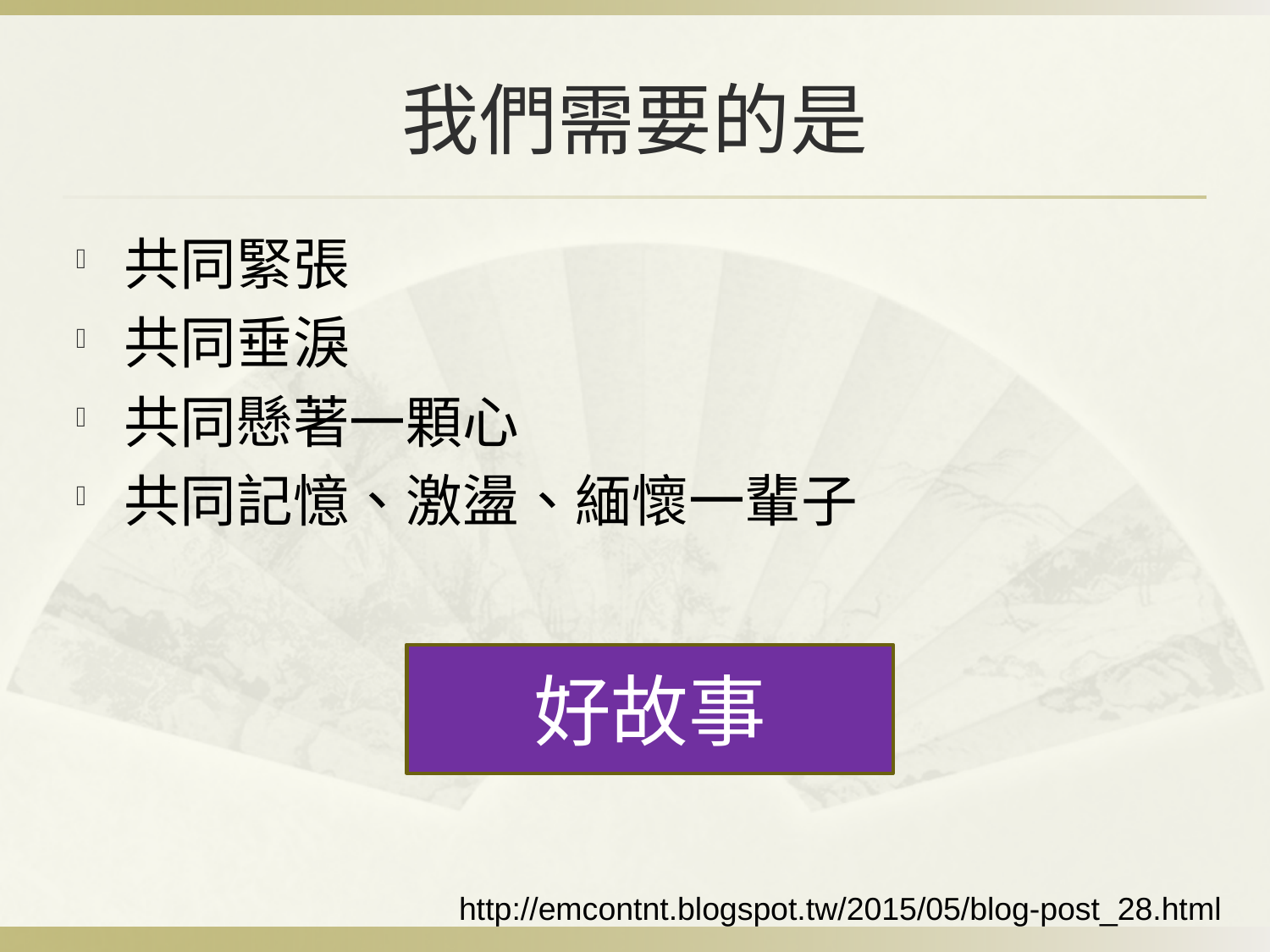

# 我們需要的是
共同緊張
共同垂淚
共同懸著一顆心
共同記憶、激盪、緬懷一輩子
好故事
http://emcontnt.blogspot.tw/2015/05/blog-post_28.html